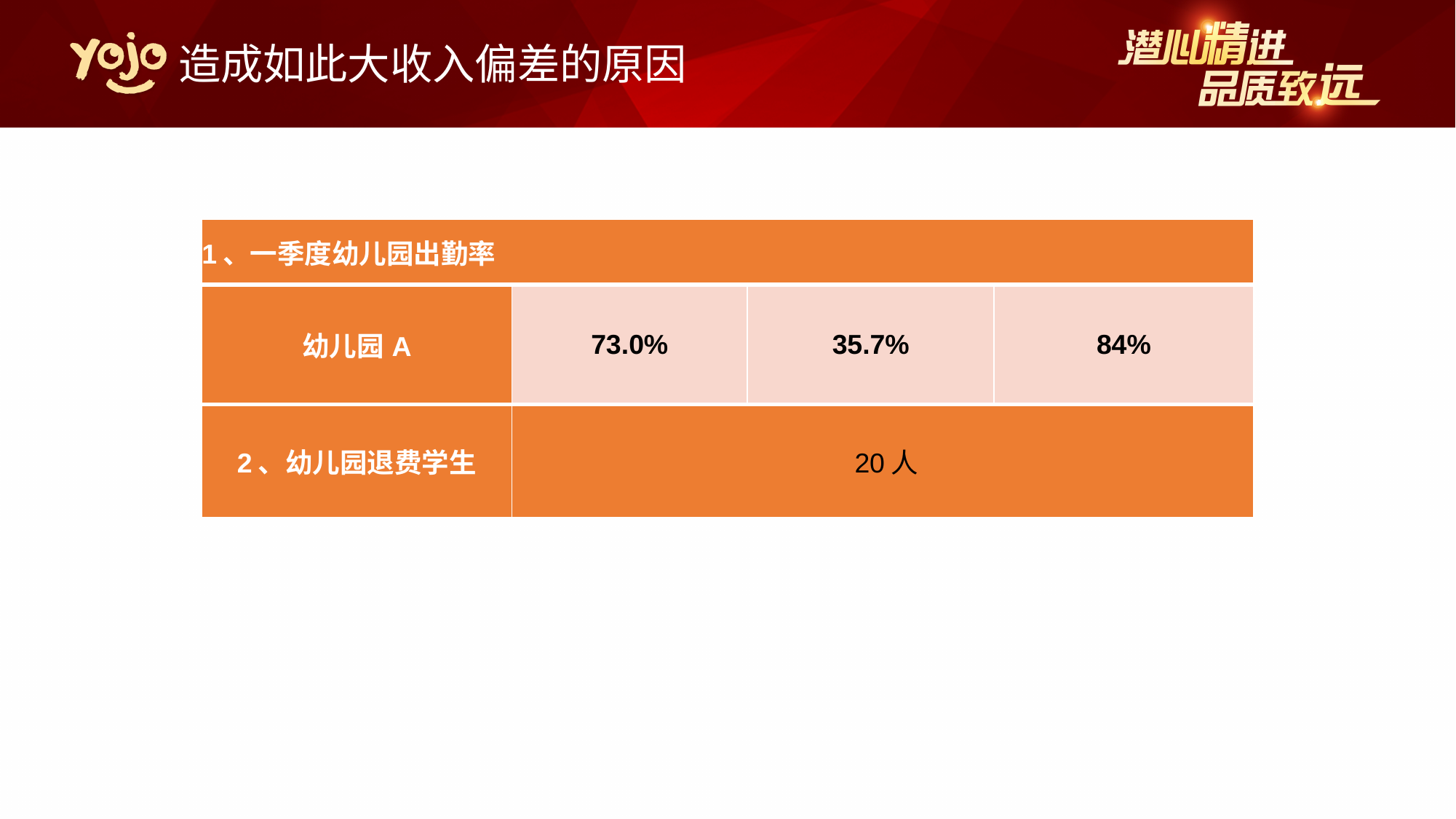

造成如此大收入偏差的原因
| 1、一季度幼儿园出勤率 |  |  |  |
| --- | --- | --- | --- |
| 幼儿园A | 73.0% | 35.7% | 84% |
| 2、幼儿园退费学生 | 20人 |  |  |